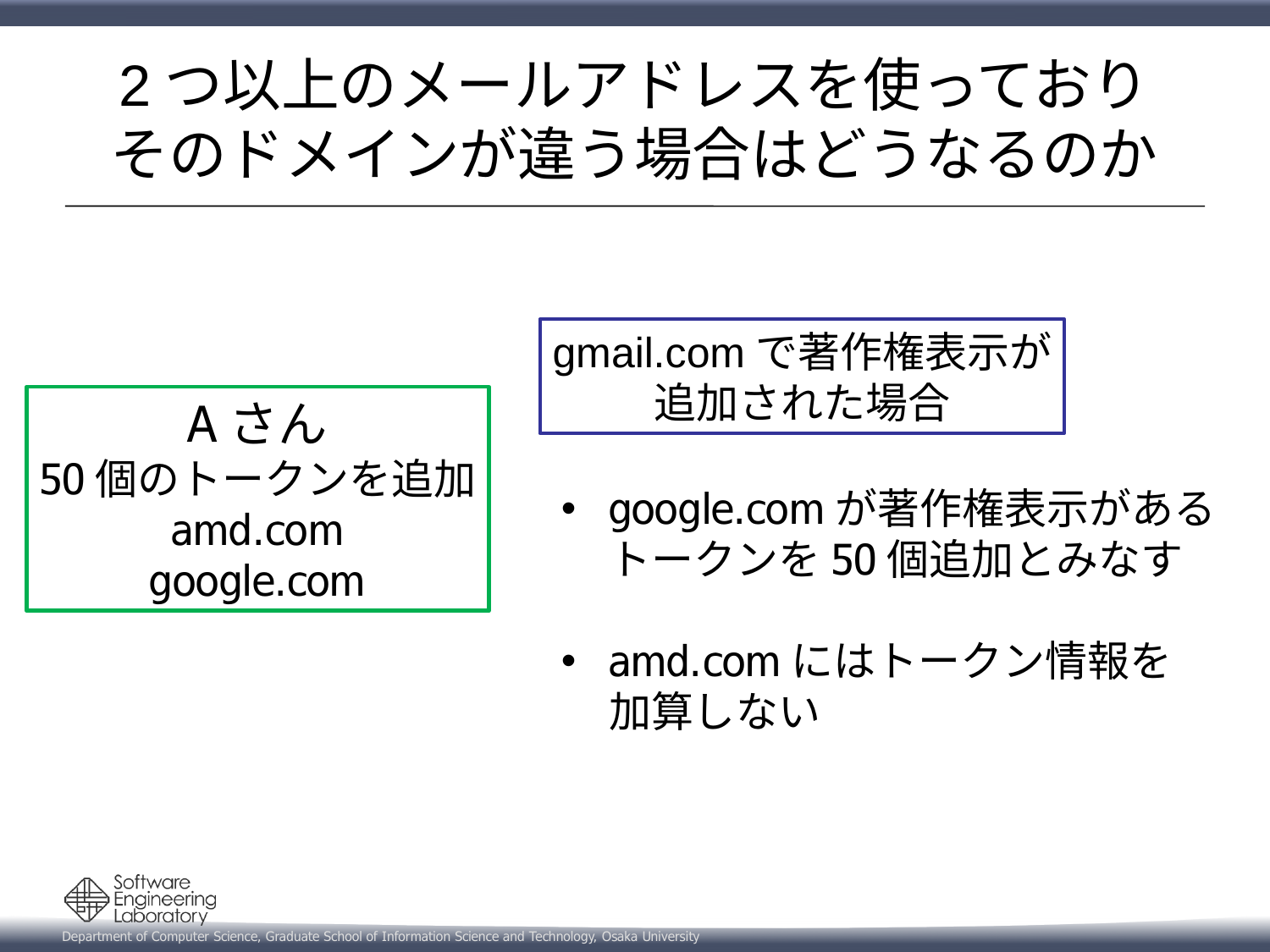

# 2つ以上のメールアドレスを使っており そのドメインが違う場合はどうなるのか
gmail.comで著作権表示が
追加された場合
Aさん
50個のトークンを追加
amd.com
google.com
google.comが著作権表示がある
トークンを50個追加とみなす

amd.comにはトークン情報を
加算しない